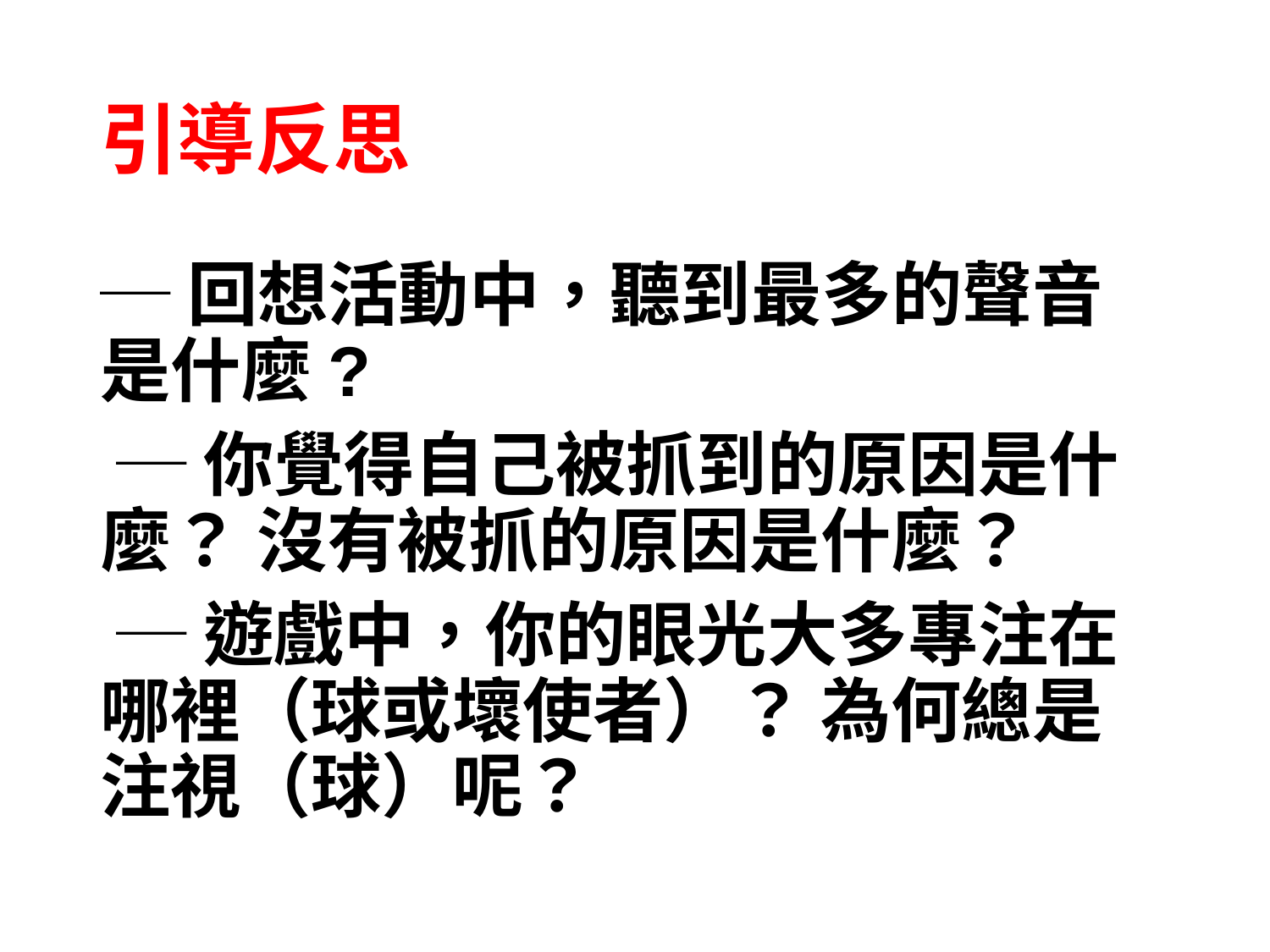

# 引導反思
─回想活動中，聽到最多的聲音是什麼?
 ─你覺得自己被抓到的原因是什麼？ 沒有被抓的原因是什麼？
 ─遊戲中，你的眼光大多專注在哪裡（球或壞使者）？ 為何總是注視（球）呢？